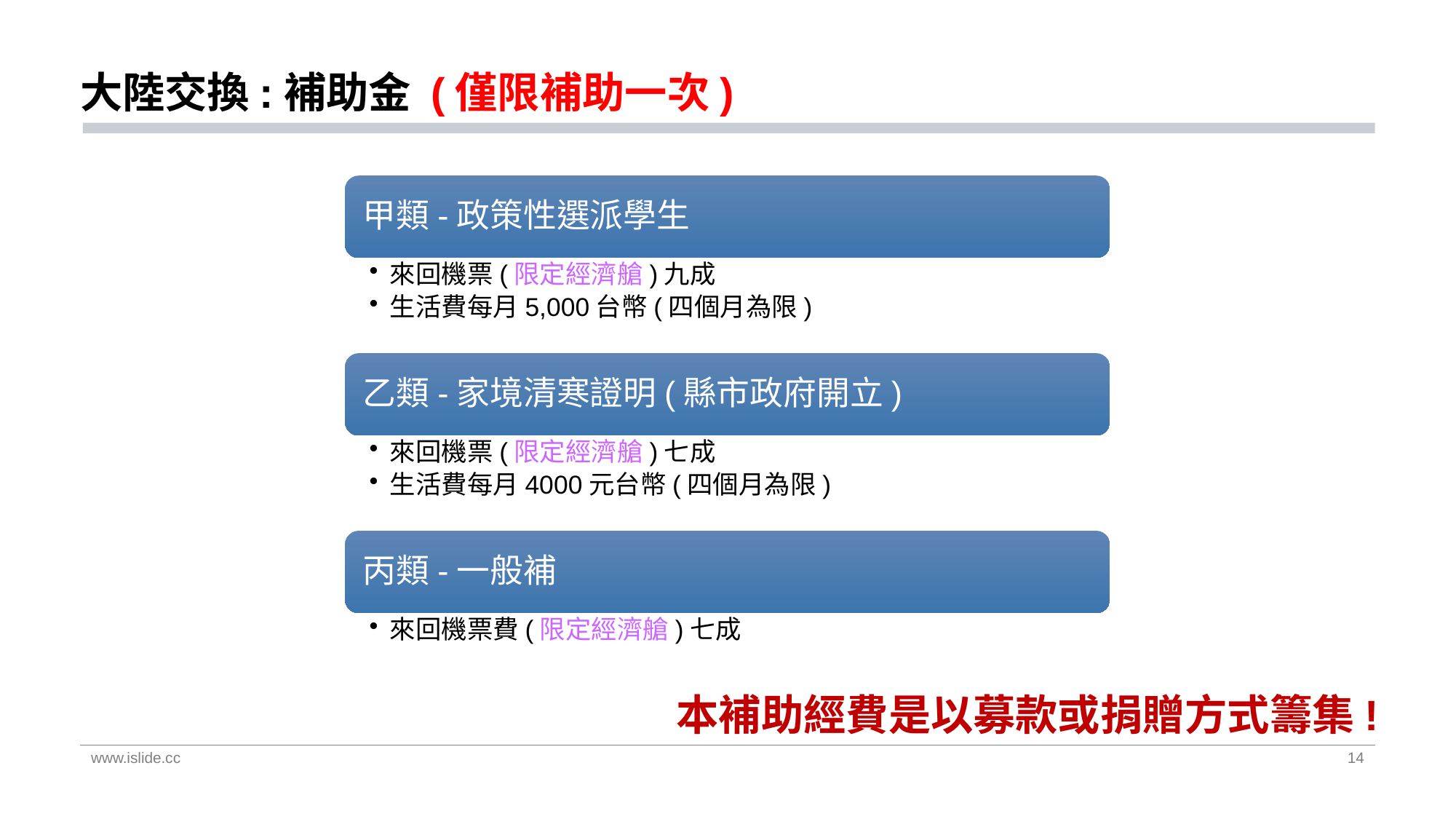

# 大陸交換:補助金 (僅限補助一次)
甲類-政策性選派學生
來回機票(限定經濟艙)九成
生活費每月5,000台幣(四個月為限)
乙類-家境清寒證明(縣市政府開立)
來回機票(限定經濟艙)七成
生活費每月4000元台幣(四個月為限)
丙類-一般補
來回機票費(限定經濟艙)七成
本補助經費是以募款或捐贈方式籌集!
www.islide.cc
14